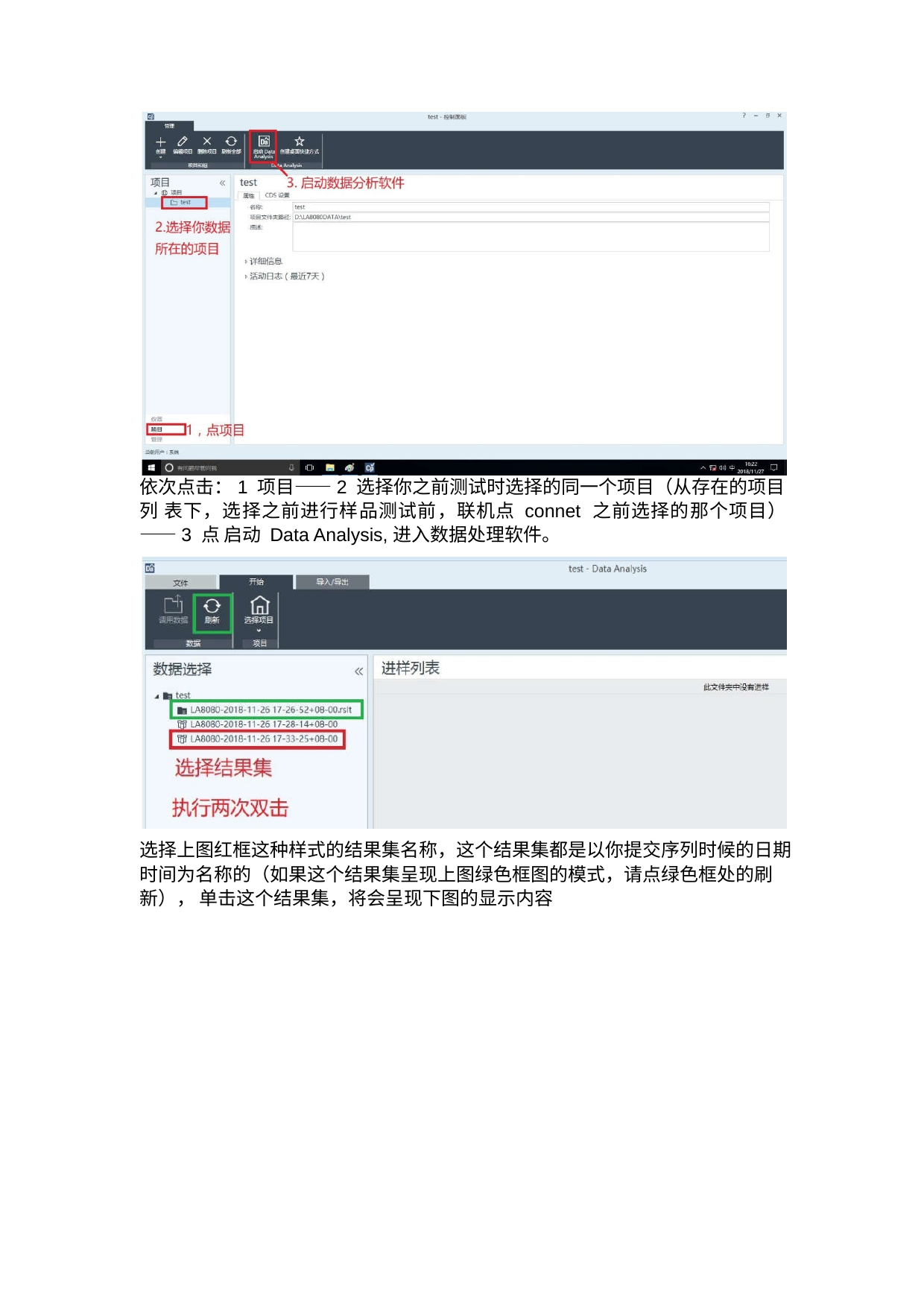

依次点击：1 项目——2 选择你之前测试时选择的同一个项目（从存在的项目列 表下，选择之前进行样品测试前，联机点 connet 之前选择的那个项目）——3 点 启动 Data Analysis,进入数据处理软件。

选择上图红框这种样式的结果集名称，这个结果集都是以你提交序列时候的日期 时间为名称的（如果这个结果集呈现上图绿色框图的模式，请点绿色框处的刷新）， 单击这个结果集，将会呈现下图的显示内容